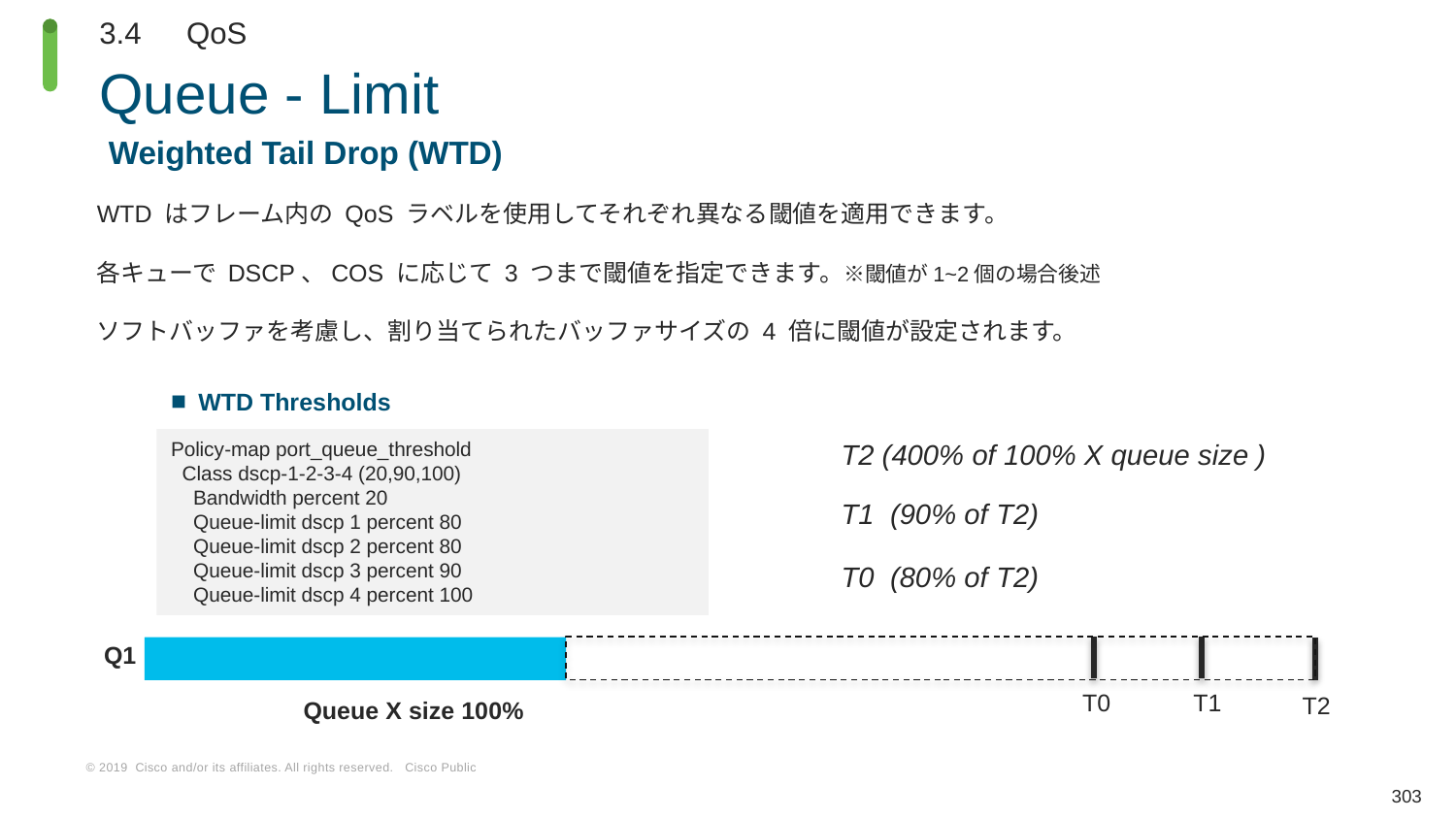

3.4　QoS
# Queue - Limit
Weighted Tail Drop (WTD)
WTD はフレーム内の QoS ラベルを使用してそれぞれ異なる閾値を適用できます。
各キューで DSCP、COS に応じて 3 つまで閾値を指定できます。※閾値が1~2個の場合後述
ソフトバッファを考慮し、割り当てられたバッファサイズの 4 倍に閾値が設定されます。

WTD Thresholds
Policy-map port_queue_threshold
  Class dscp-1-2-3-4 (20,90,100)
    Bandwidth percent 20
    Queue-limit dscp 1 percent 80
    Queue-limit dscp 2 percent 80
    Queue-limit dscp 3 percent 90
    Queue-limit dscp 4 percent 100
T2 (400% of 100% X queue size )
T1  (90% of T2)
T0  (80% of T2)
Q1

T1
T0
T2
Queue X size 100%
303